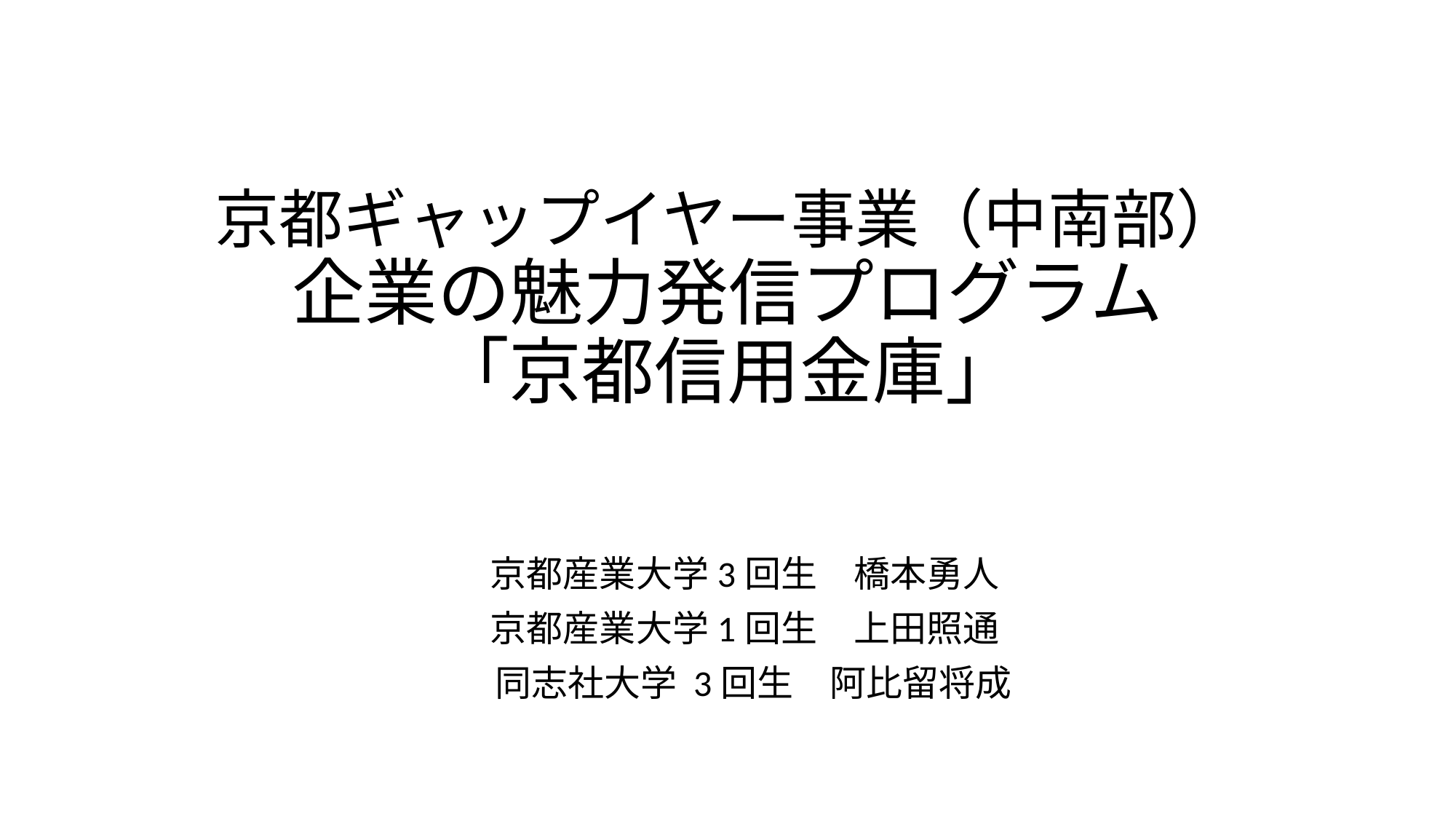

# 京都ギャップイヤー事業（中南部） 企業の魅力発信プログラム 「京都信用金庫」
京都産業大学3回生　橋本勇人
京都産業大学1回生　上田照通
 同志社大学 3回生　阿比留将成